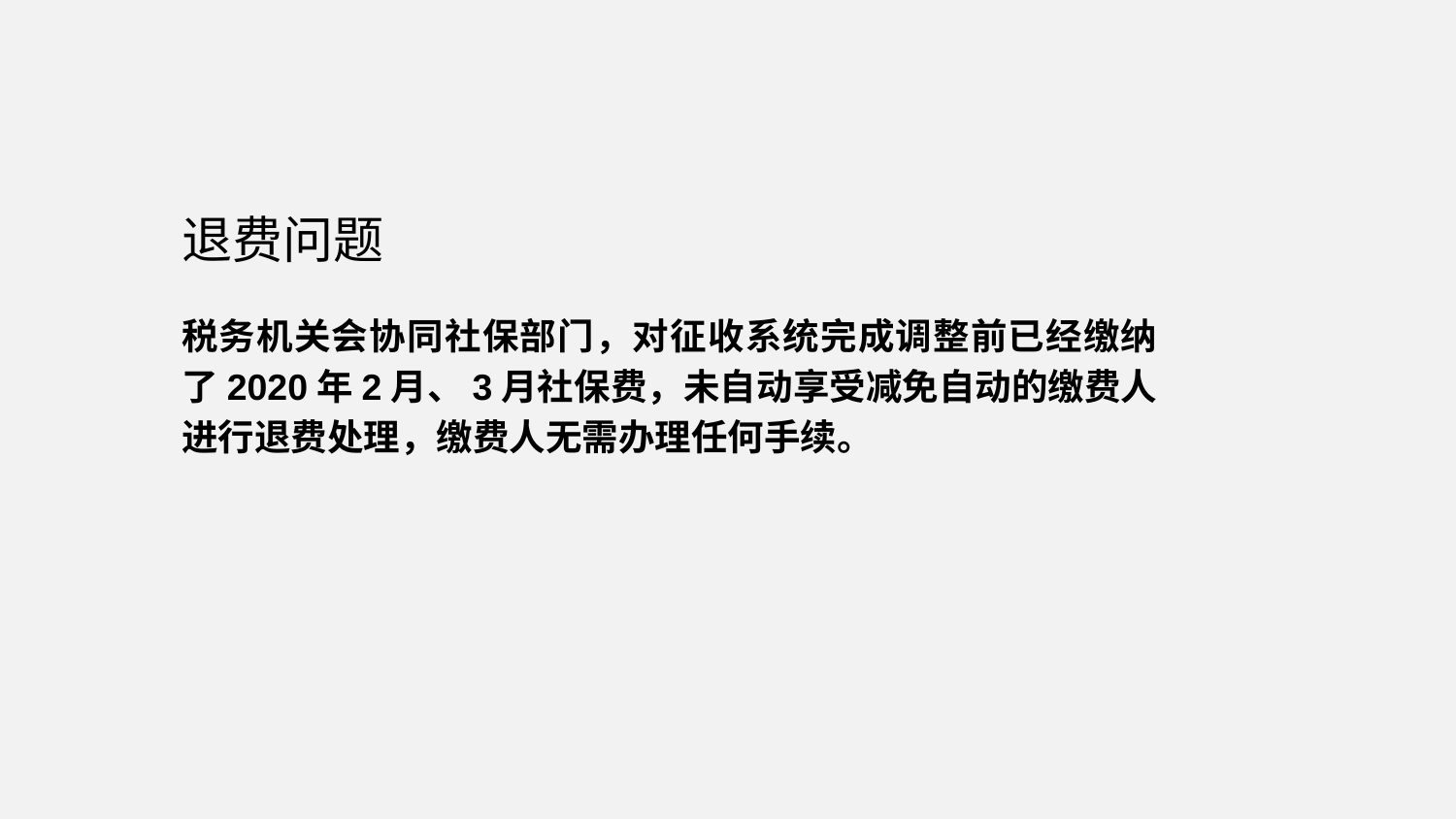

退费问题
税务机关会协同社保部门，对征收系统完成调整前已经缴纳了2020年2月、3月社保费，未自动享受减免自动的缴费人进行退费处理，缴费人无需办理任何手续。